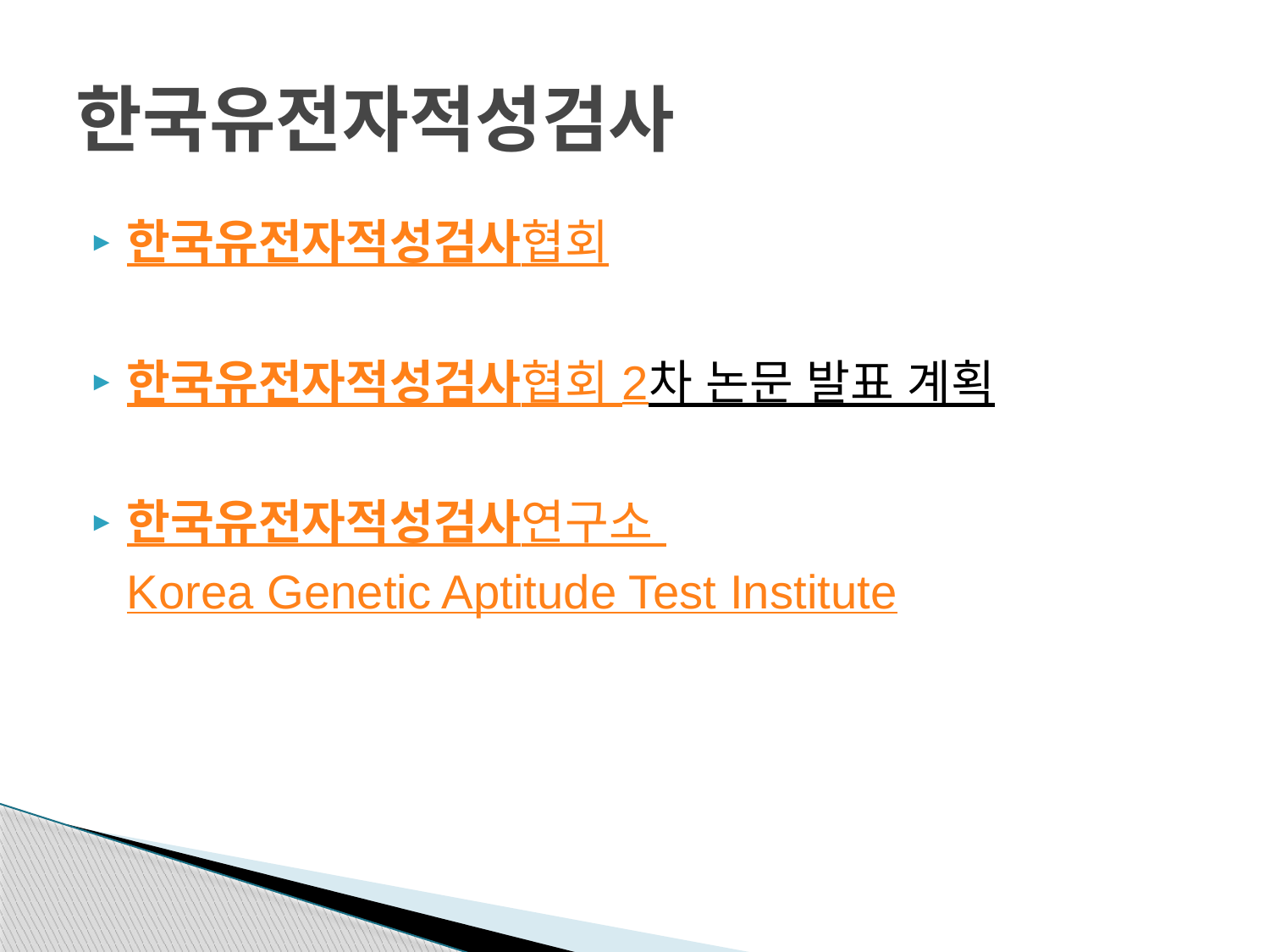

# 한국유전자적성검사
한국유전자적성검사협회

한국유전자적성검사협회 2차 논문 발표 계획

한국유전자적성검사연구소 Korea Genetic Aptitude Test Institute